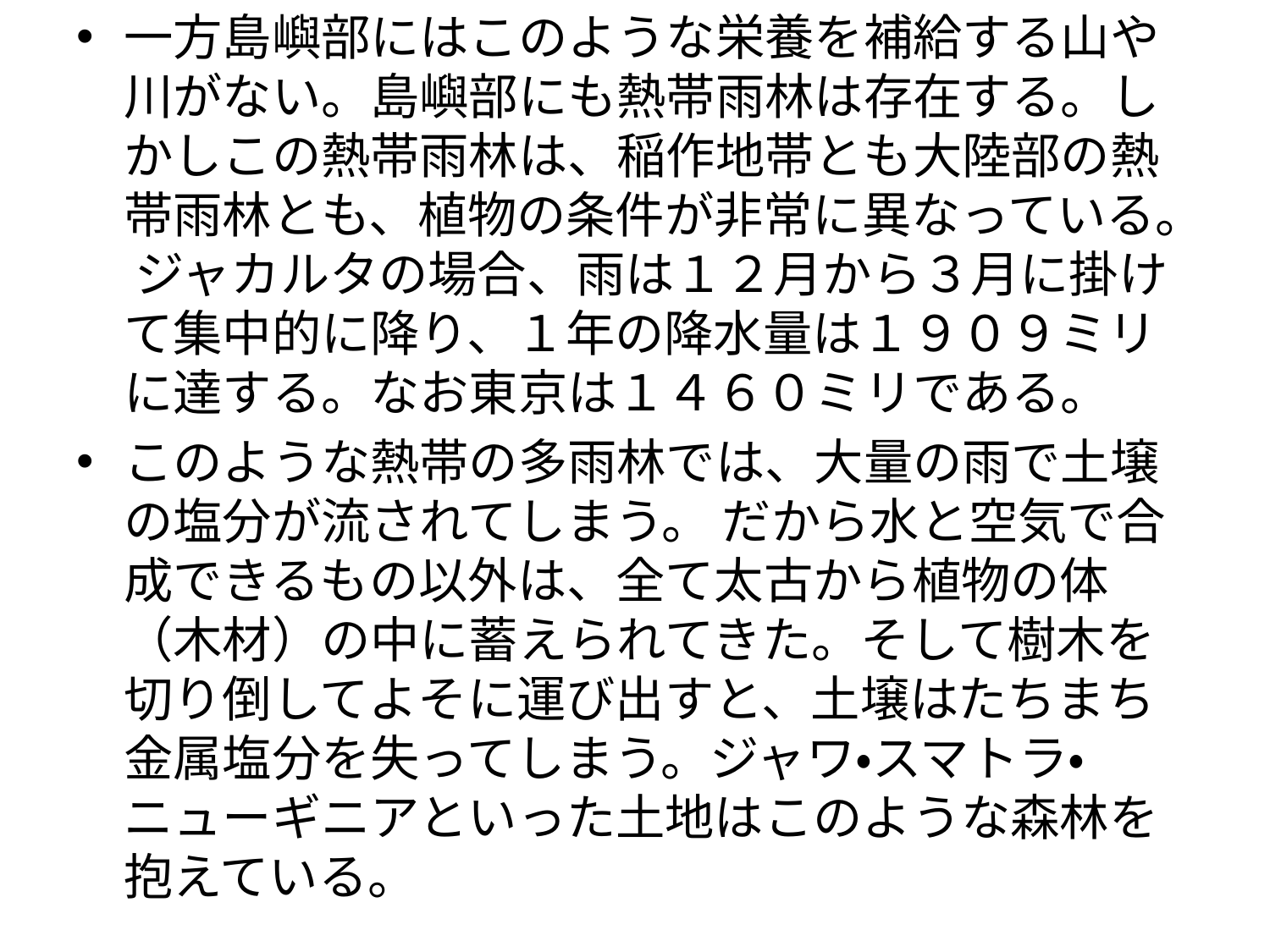

一方島嶼部にはこのような栄養を補給する山や川がない。島嶼部にも熱帯雨林は存在する。しかしこの熱帯雨林は、稲作地帯とも大陸部の熱帯雨林とも、植物の条件が非常に異なっている。 ジャカルタの場合、雨は１２月から３月に掛けて集中的に降り、１年の降水量は１９０９ミリに達する。なお東京は１４６０ミリである。
このような熱帯の多雨林では、大量の雨で土壌の塩分が流されてしまう。 だから水と空気で合成できるもの以外は、全て太古から植物の体（木材）の中に蓄えられてきた。そして樹木を切り倒してよそに運び出すと、土壌はたちまち金属塩分を失ってしまう。ジャワ・スマトラ・ニューギニアといった土地はこのような森林を抱えている。